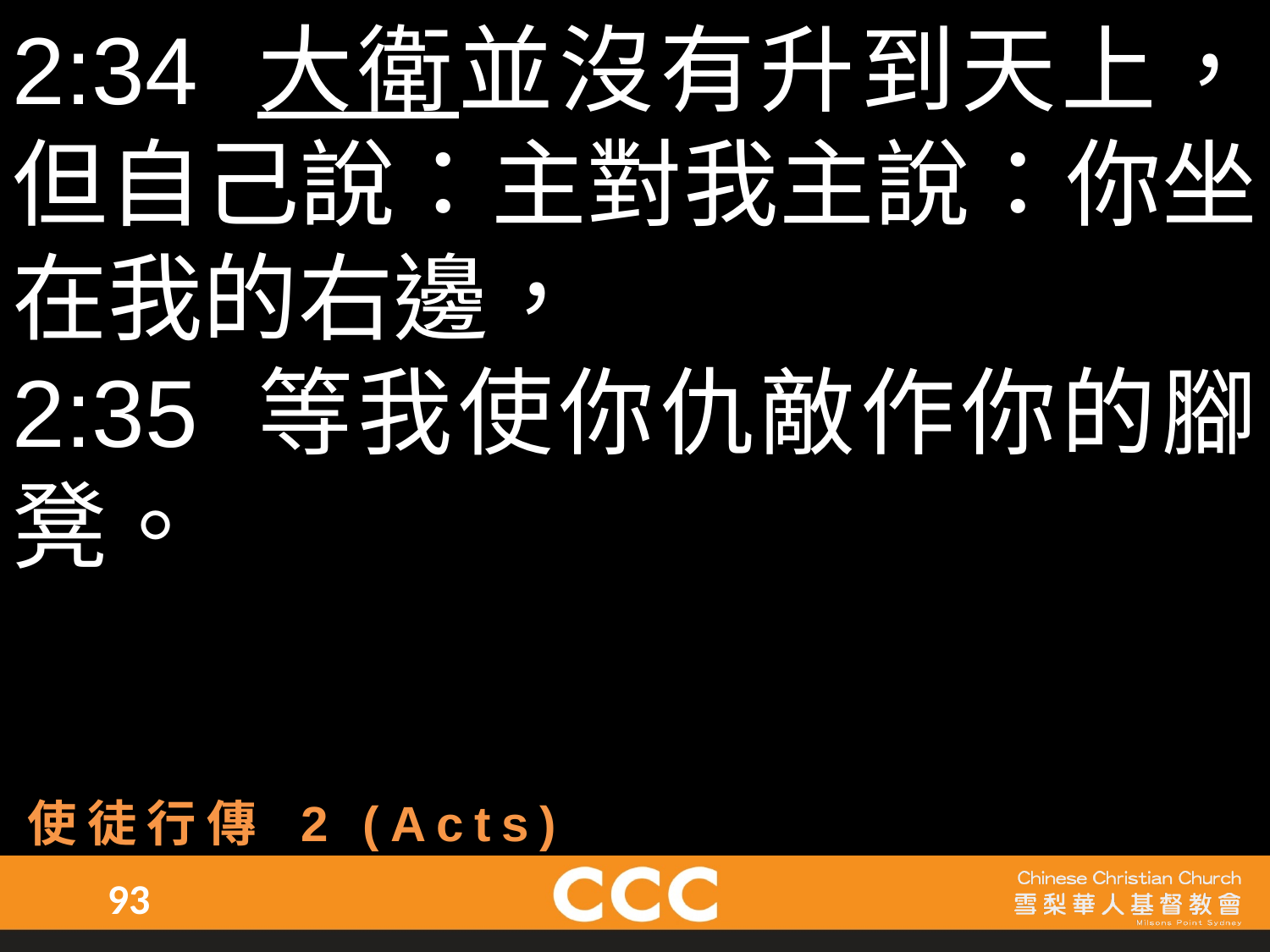

2:34 大衛並沒有升到天上，但自己說：主對我主說：你坐在我的右邊，
2:35 等我使你仇敵作你的腳凳。
使徒行傳 2 (Acts)
93